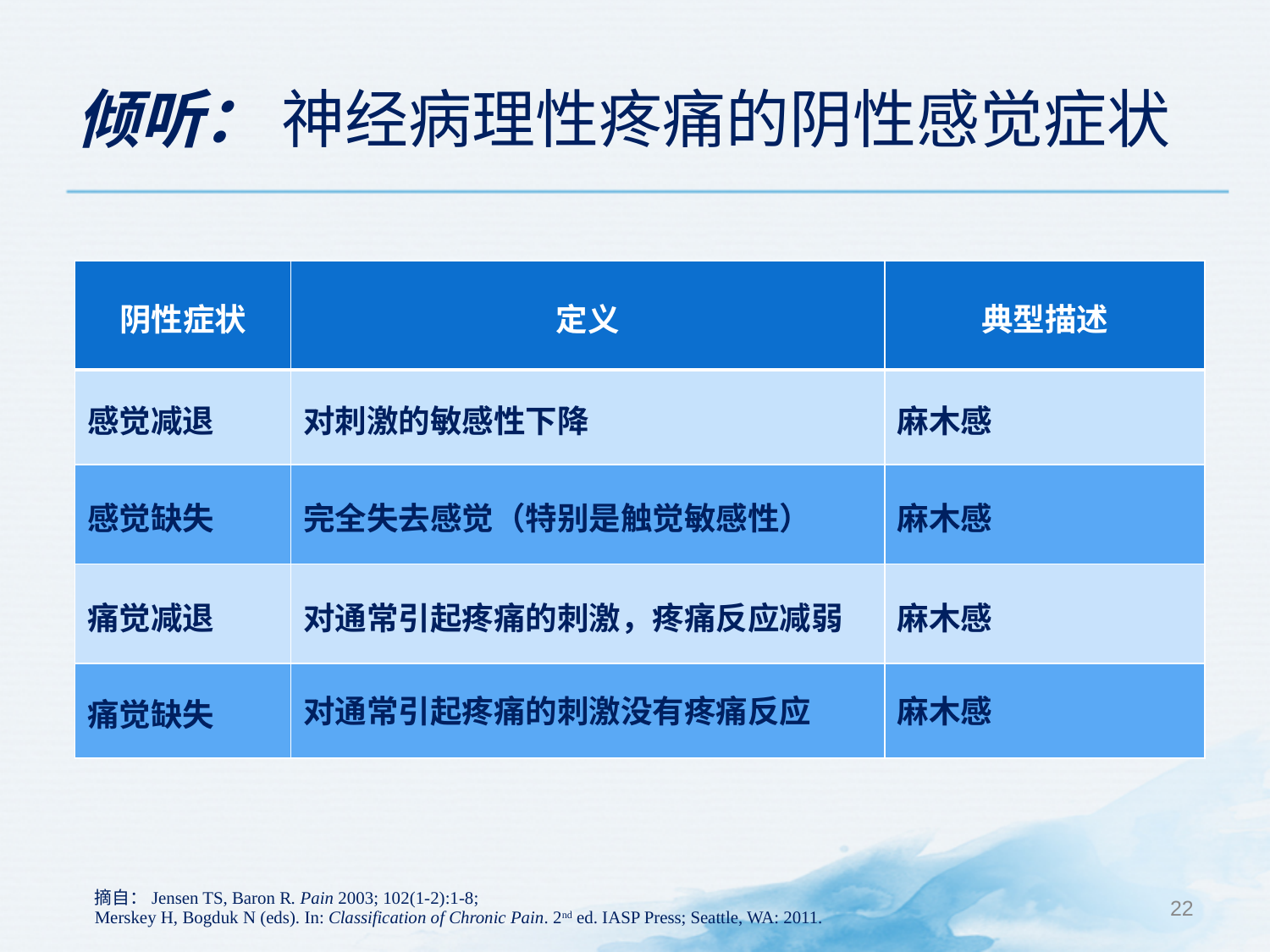

倾听： 神经病理性疼痛的阴性感觉症状
| 阴性症状 | 定义 | 典型描述 |
| --- | --- | --- |
| 感觉减退 | 对刺激的敏感性下降 | 麻木感 |
| 感觉缺失 | 完全失去感觉（特别是触觉敏感性） | 麻木感 |
| 痛觉减退 | 对通常引起疼痛的刺激，疼痛反应减弱 | 麻木感 |
| 痛觉缺失 | 对通常引起疼痛的刺激没有疼痛反应 | 麻木感 |
22
摘自：Jensen TS, Baron R. Pain 2003; 102(1-2):1-8;
Merskey H, Bogduk N (eds). In: Classification of Chronic Pain. 2nd ed. IASP Press; Seattle, WA: 2011.